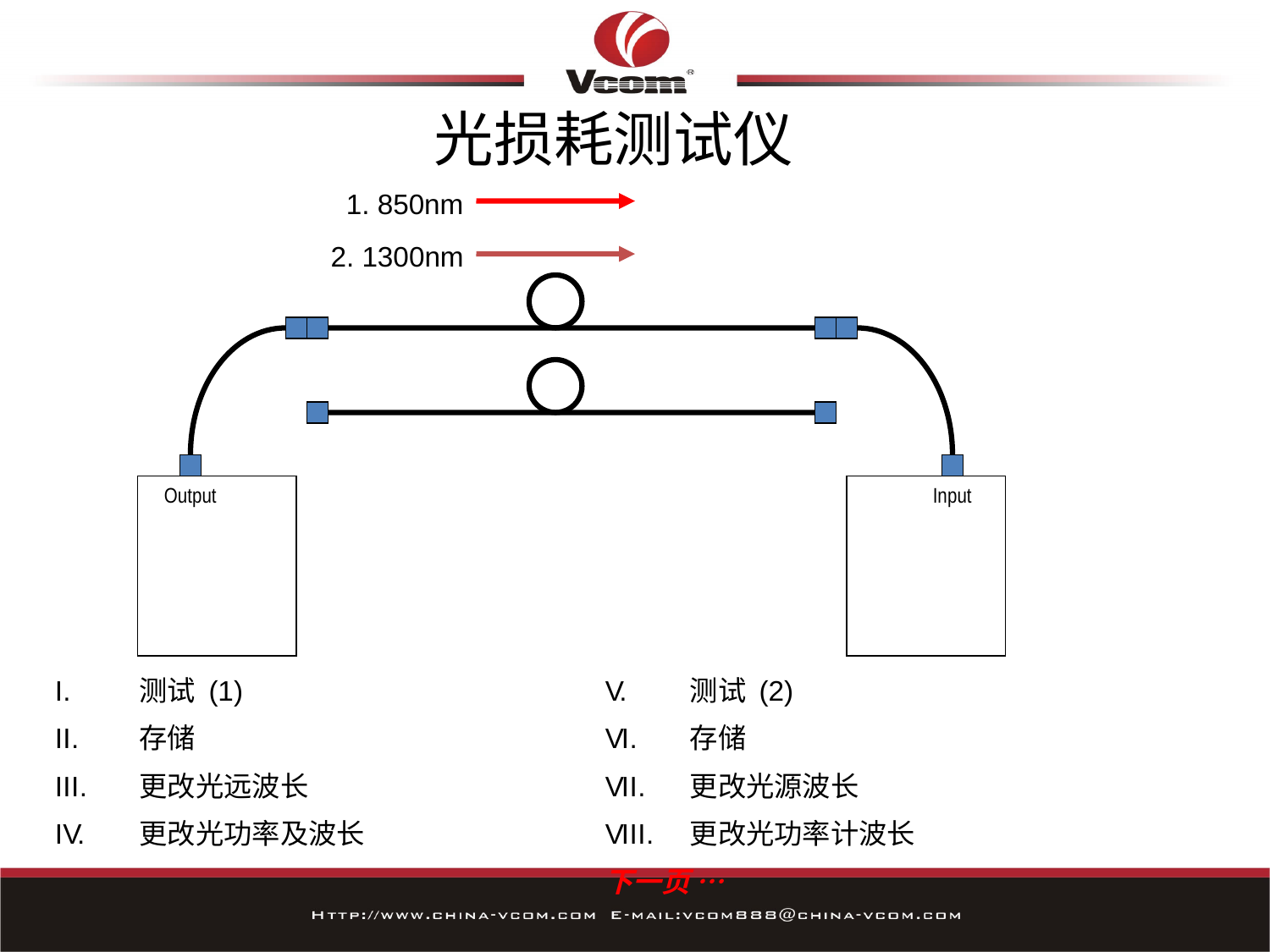

# 光损耗测试仪
1. 850nm

2. 1300nm

Output

Input
测试 (1)
存储
更改光远波长
更改光功率及波长
测试 (2)
存储
更改光源波长
更改光功率计波长
下一页 …